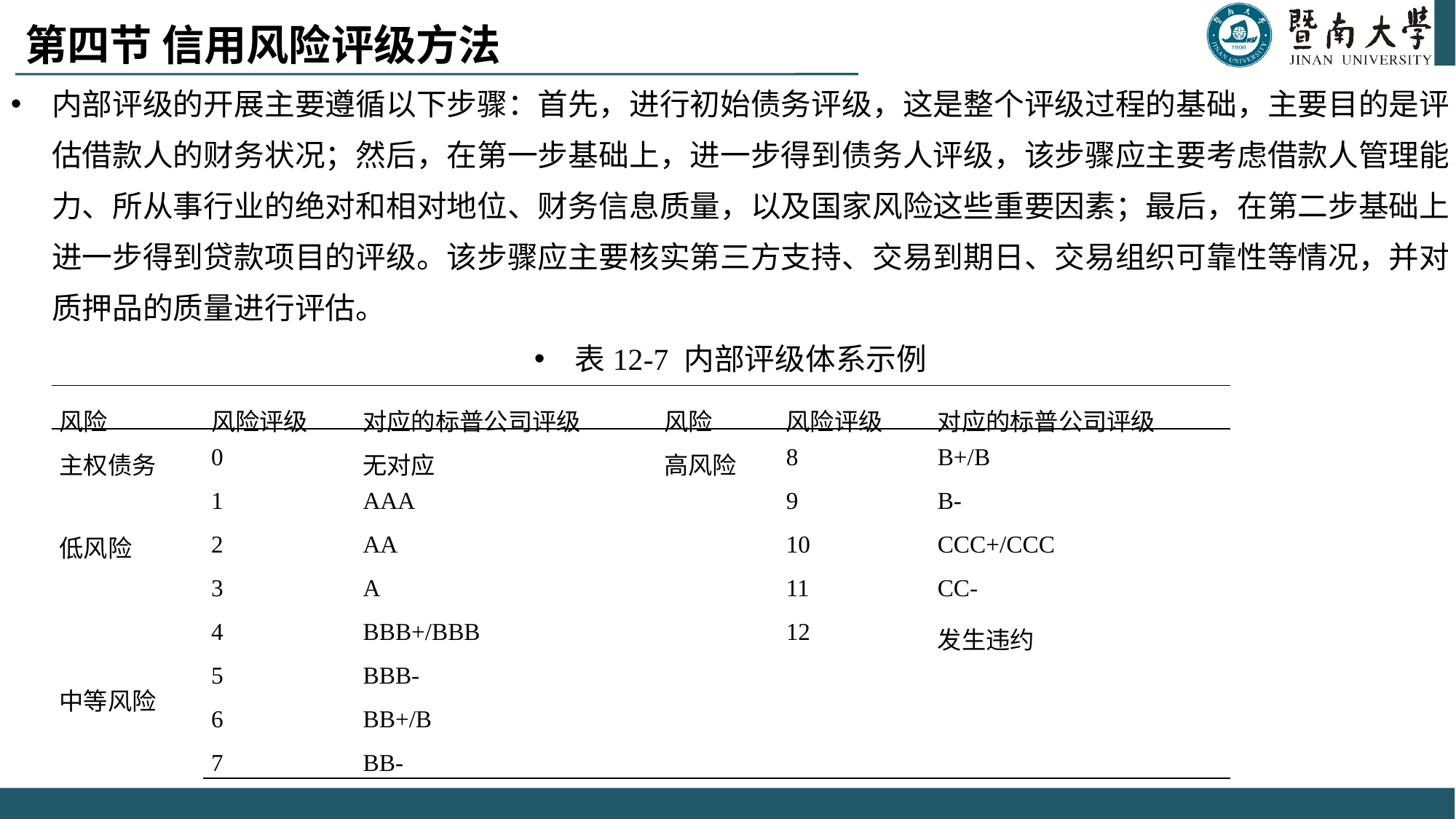

# 第四节 信用风险评级方法
内部评级的开展主要遵循以下步骤：首先，进行初始债务评级，这是整个评级过程的基础，主要目的是评估借款人的财务状况；然后，在第一步基础上，进一步得到债务人评级，该步骤应主要考虑借款人管理能力、所从事行业的绝对和相对地位、财务信息质量，以及国家风险这些重要因素；最后，在第二步基础上进一步得到贷款项目的评级。该步骤应主要核实第三方支持、交易到期日、交易组织可靠性等情况，并对质押品的质量进行评估。
表12-7 内部评级体系示例
| 风险 | 风险评级 | 对应的标普公司评级 | 风险 | 风险评级 | 对应的标普公司评级 |
| --- | --- | --- | --- | --- | --- |
| 主权债务 | 0 | 无对应 | 高风险 | 8 | B+/B |
| 低风险 | 1 | AAA |  | 9 | B- |
|  | 2 | AA |  | 10 | CCC+/CCC |
|  | 3 | A |  | 11 | CC- |
| 中等风险 | 4 | BBB+/BBB |  | 12 | 发生违约 |
|  | 5 | BBB- |  |  |  |
|  | 6 | BB+/B |  |  |  |
|  | 7 | BB- |  |  |  |